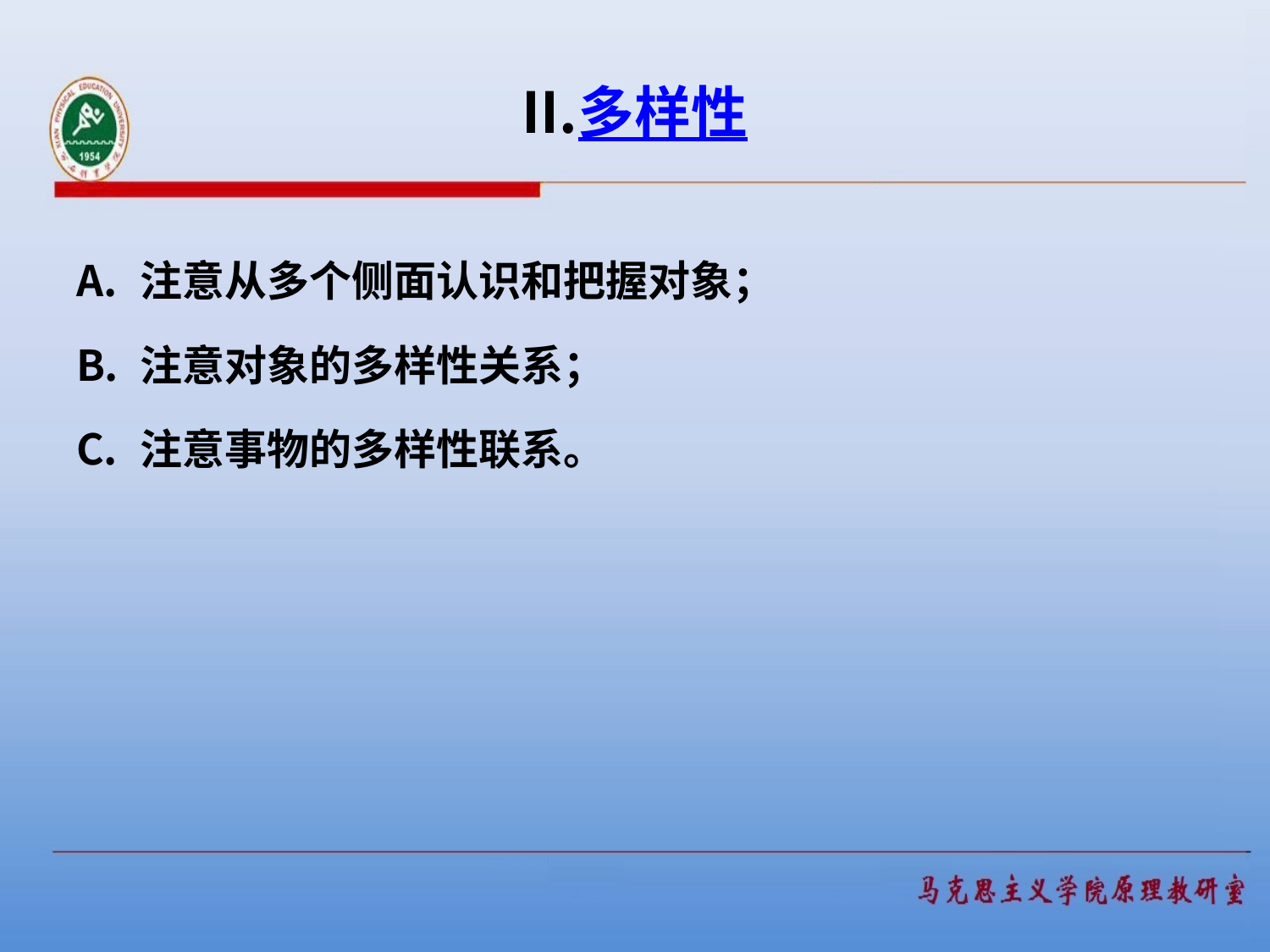

# 多样性
注意从多个侧面认识和把握对象；
注意对象的多样性关系；
注意事物的多样性联系。